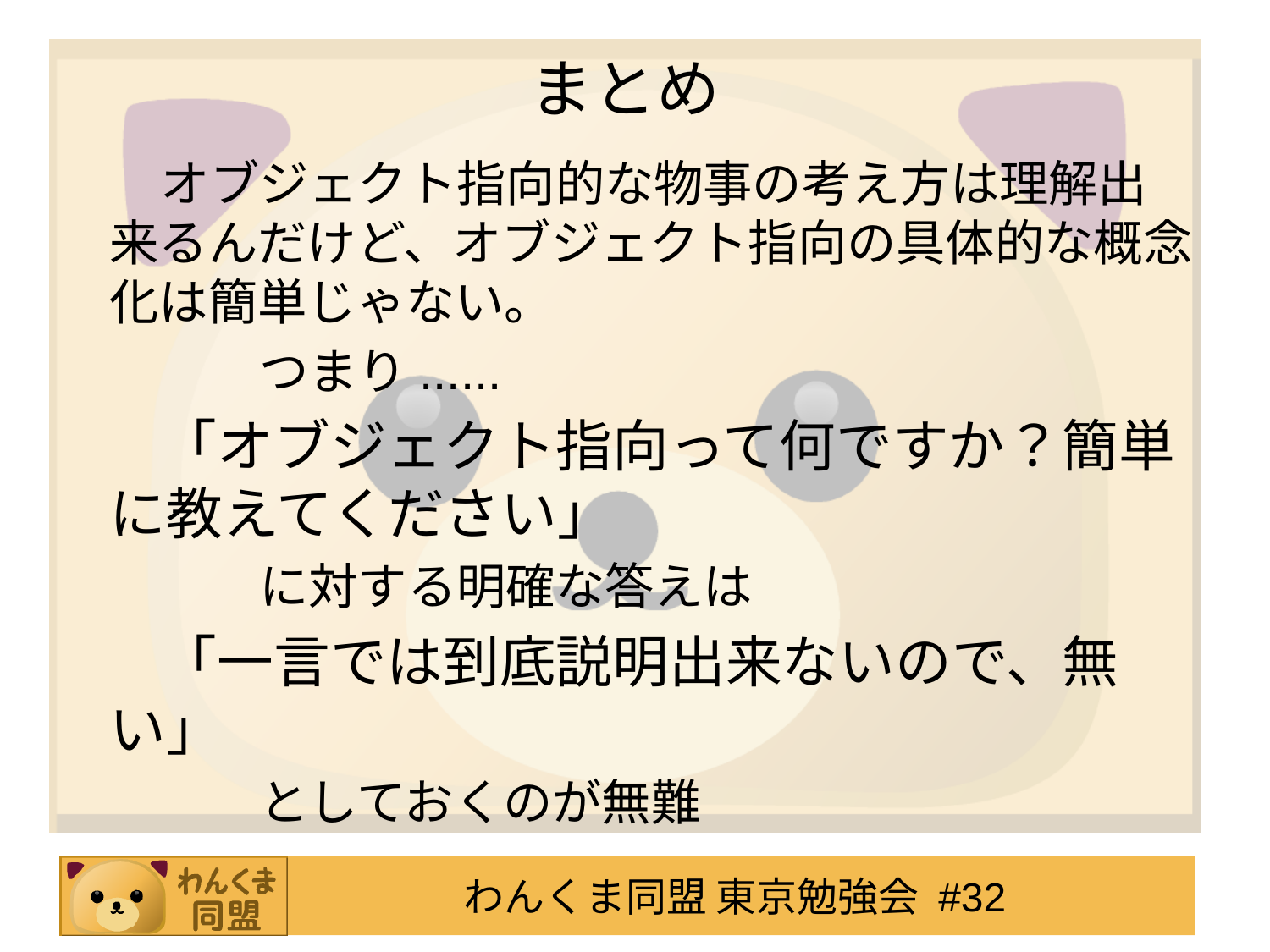

まとめ
　　オブジェクト指向的な物事の考え方は理解出来るんだけど、オブジェクト指向の具体的な概念化は簡単じゃない。
　　　　つまり......
　　「オブジェクト指向って何ですか？簡単に教えてください」
　　　　に対する明確な答えは
　　「一言では到底説明出来ないので、無い」
　　　　としておくのが無難